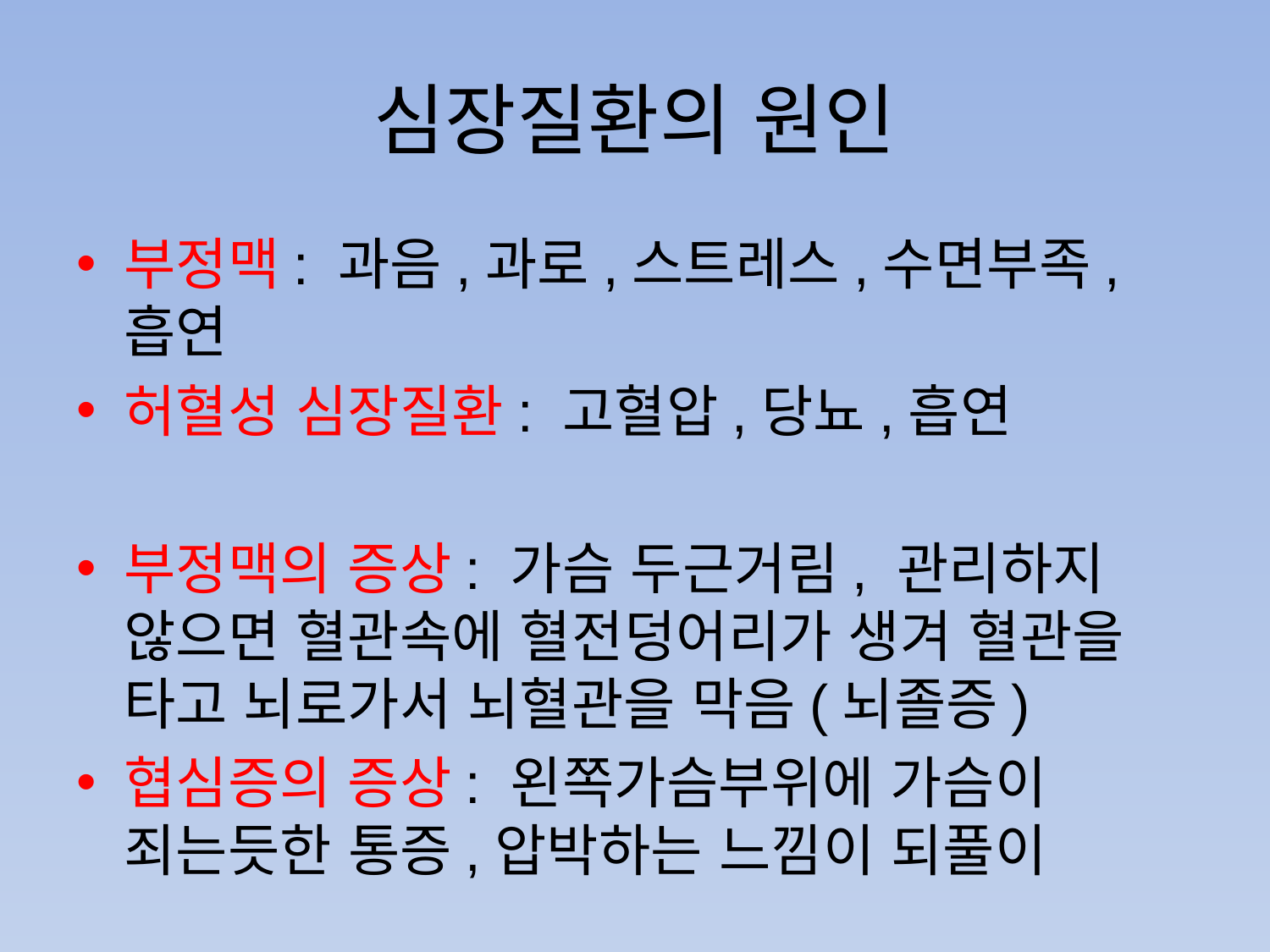

# 심장질환의 원인
부정맥: 과음,과로,스트레스,수면부족,흡연
허혈성 심장질환: 고혈압,당뇨,흡연

부정맥의 증상: 가슴 두근거림, 관리하지 않으면 혈관속에 혈전덩어리가 생겨 혈관을 타고 뇌로가서 뇌혈관을 막음(뇌졸증)
협심증의 증상: 왼쪽가슴부위에 가슴이 죄는듯한 통증,압박하는 느낌이 되풀이